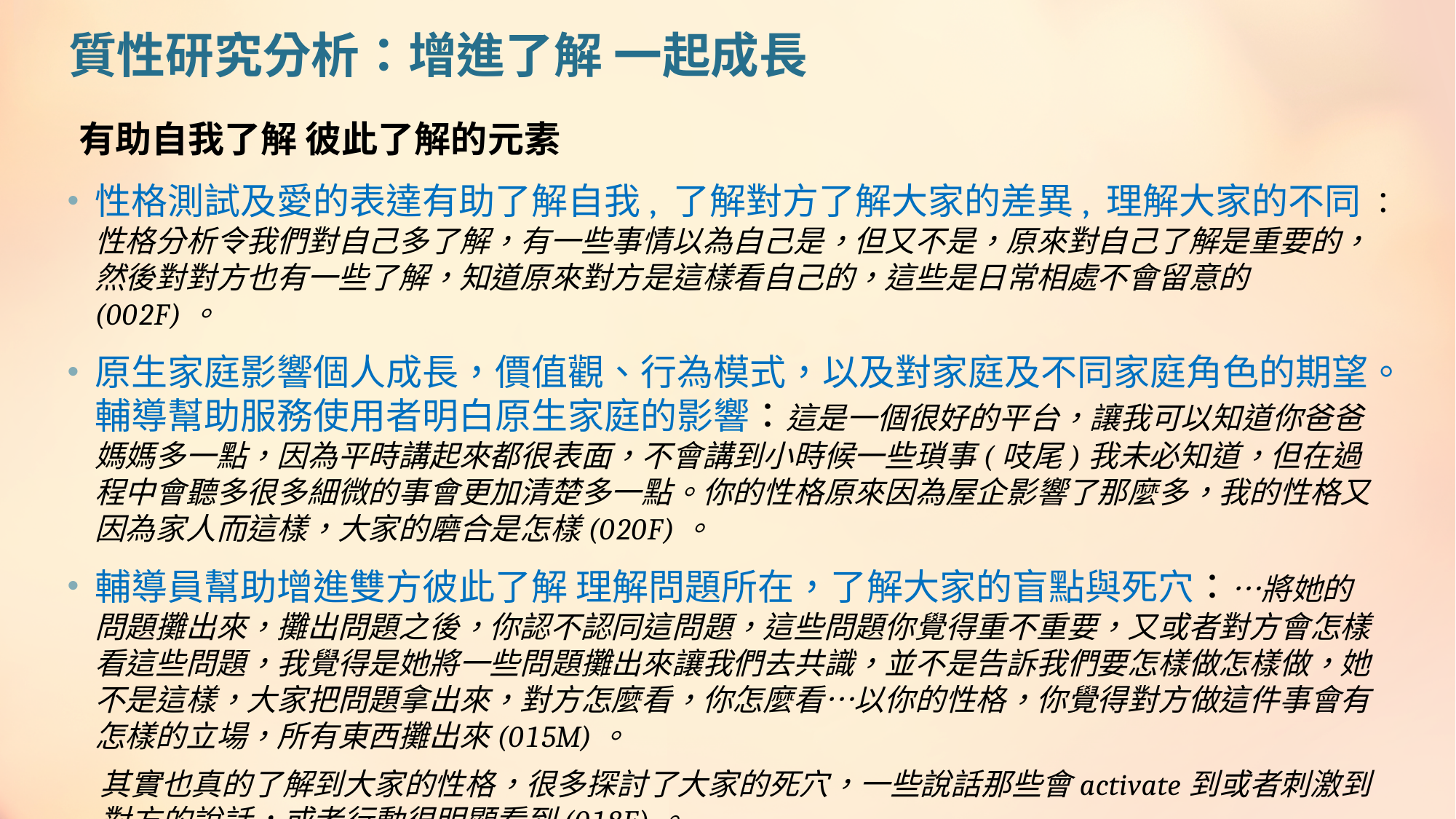

# 質性研究分析：增進了解 一起成長
     有助自我了解 彼此了解的元素
性格測試及愛的表達有助了解自我, 了解對方了解大家的差異, 理解大家的不同 ：性格分析令我們對自己多了解，有一些事情以為自己是，但又不是，原來對自己了解是重要的，然後對對方也有一些了解，知道原來對方是這樣看自己的，這些是日常相處不會留意的(002F)。
原生家庭影響個人成長，價值觀、行為模式，以及對家庭及不同家庭角色的期望。輔導幫助服務使用者明白原生家庭的影響：這是一個很好的平台，讓我可以知道你爸爸媽媽多一點，因為平時講起來都很表面，不會講到小時候一些瑣事(吱尾)我未必知道，但在過程中會聽多很多細微的事會更加清楚多一點。你的性格原來因為屋企影響了那麼多，我的性格又因為家人而這樣，大家的磨合是怎樣(020F)。
輔導員幫助增進雙方彼此了解 理解問題所在，了解大家的盲點與死穴：…將她的問題攤出來，攤出問題之後，你認不認同這問題，這些問題你覺得重不重要，又或者對方會怎樣看這些問題，我覺得是她將一些問題攤出來讓我們去共識，並不是告訴我們要怎樣做怎樣做，她不是這樣，大家把問題拿出來，對方怎麼看，你怎麼看…以你的性格，你覺得對方做這件事會有怎樣的立場，所有東西攤出來(015M)。
其實也真的了解到大家的性格，很多探討了大家的死穴，一些說話那些會activate到或者刺激到對方的說話，或者行動很明顯看到(018F)。